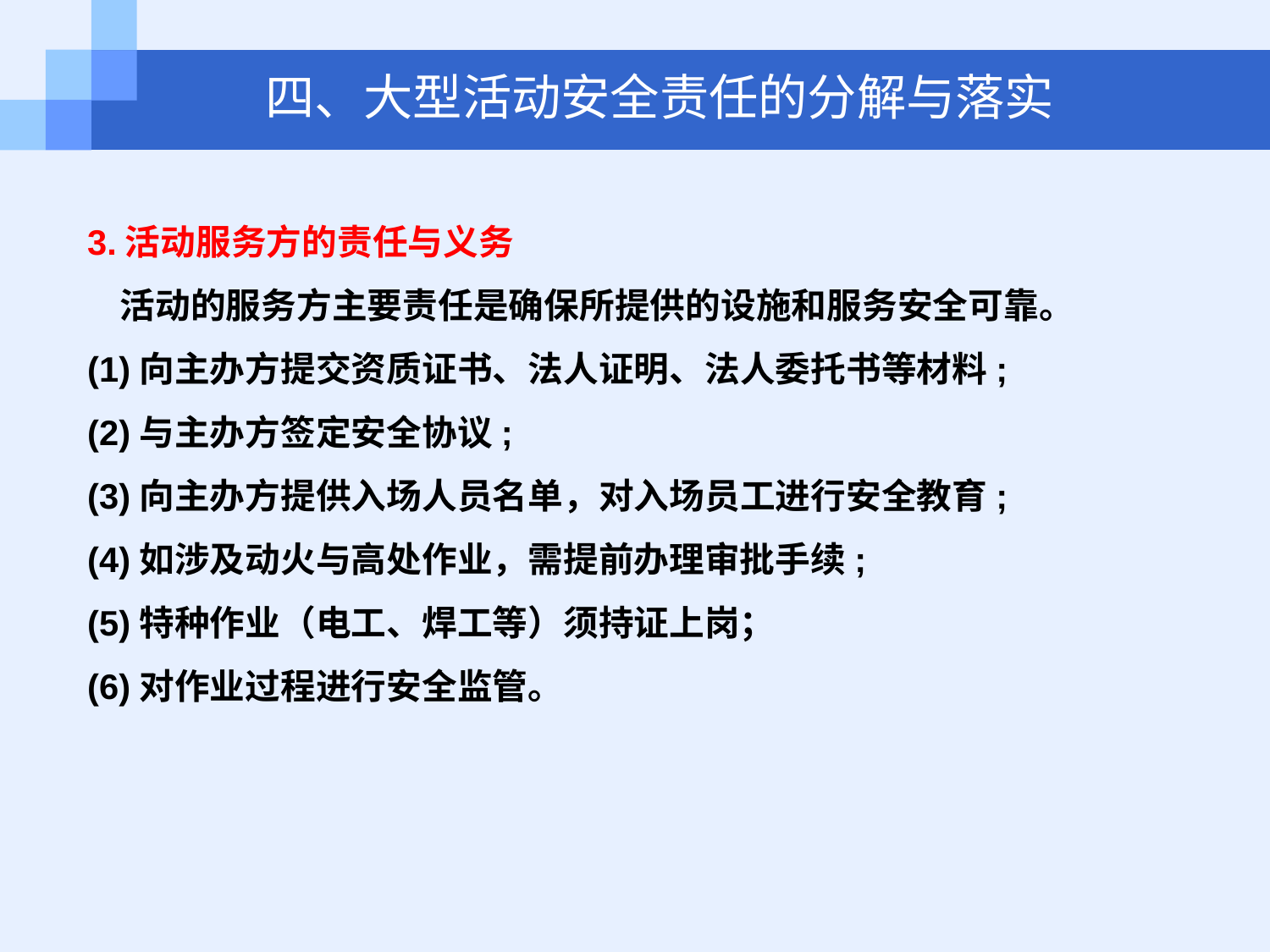

四、大型活动安全责任的分解与落实
3.活动服务方的责任与义务
   活动的服务方主要责任是确保所提供的设施和服务安全可靠。
(1)向主办方提交资质证书、法人证明、法人委托书等材料;
(2)与主办方签定安全协议;
(3)向主办方提供入场人员名单，对入场员工进行安全教育;
(4)如涉及动火与高处作业，需提前办理审批手续;
(5)特种作业（电工、焊工等）须持证上岗；
(6)对作业过程进行安全监管。